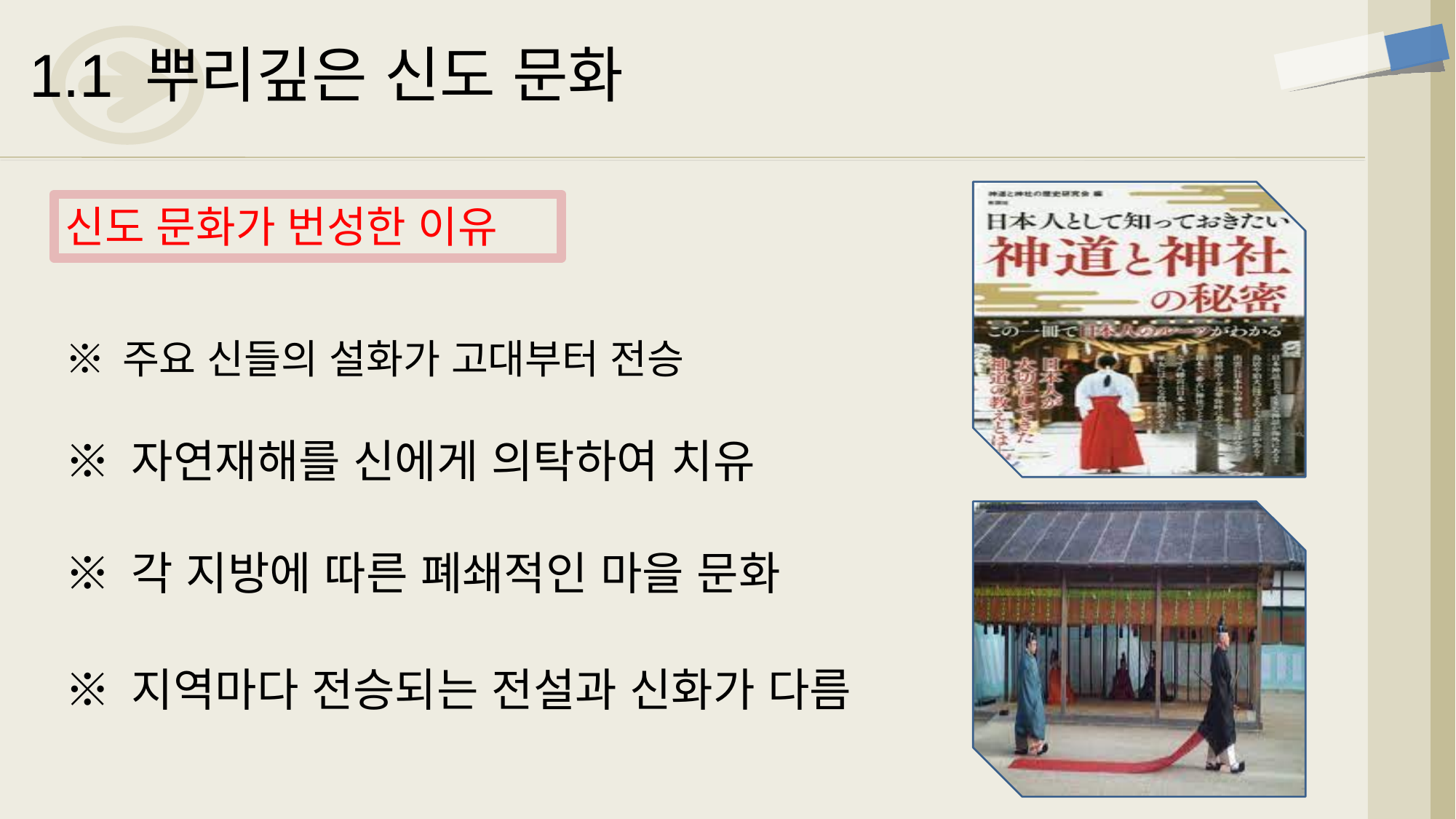

1.1 뿌리깊은 신도 문화

신도 문화가 번성한 이유
※ 주요 신들의 설화가 고대부터 전승
※ 자연재해를 신에게 의탁하여 치유

※ 각 지방에 따른 폐쇄적인 마을 문화
※ 지역마다 전승되는 전설과 신화가 다름